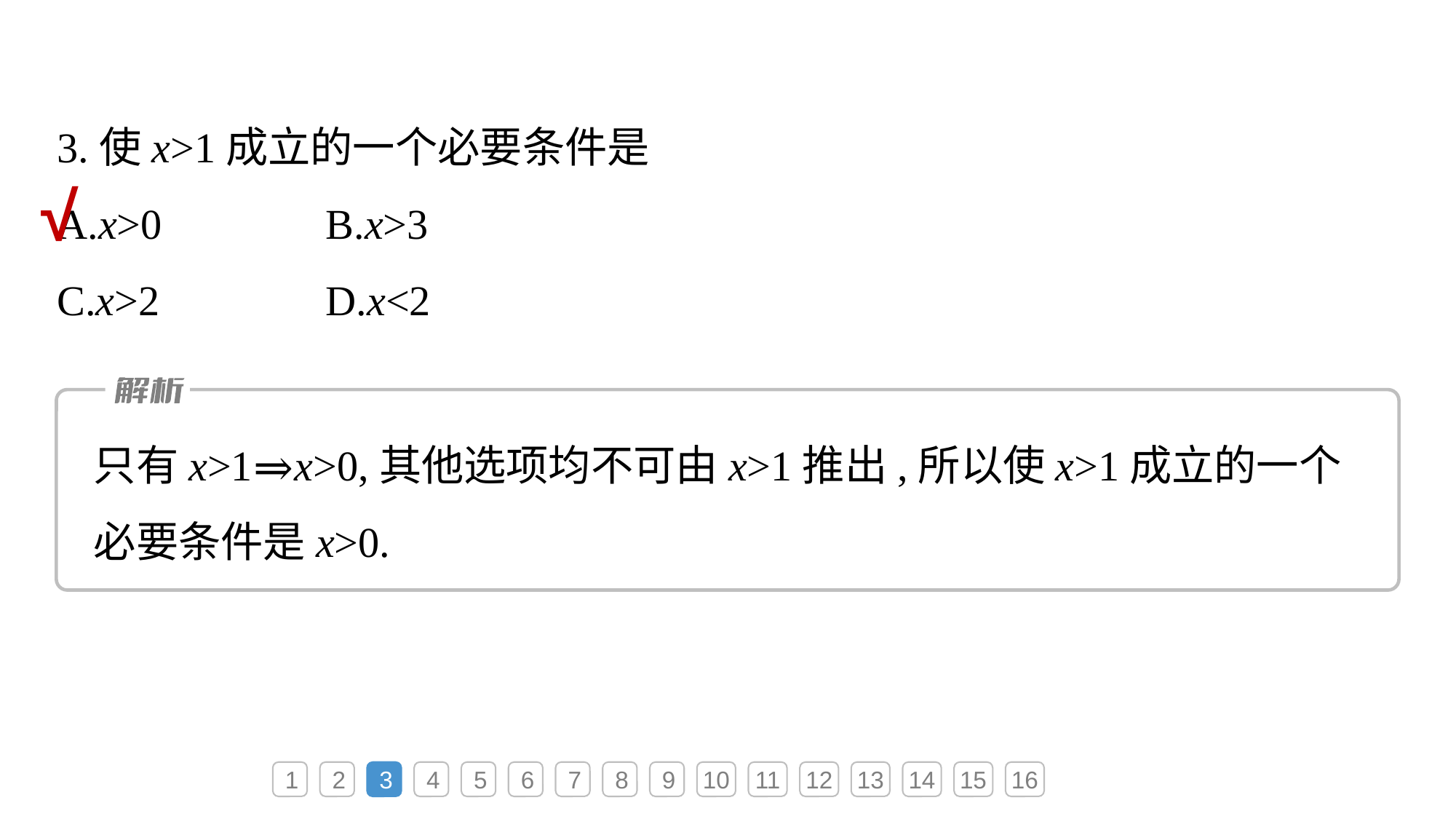

3.使x>1成立的一个必要条件是
A.x>0	B.x>3
C.x>2	D.x<2
√

只有x>1⇒x>0,其他选项均不可由x>1推出,所以使x>1成立的一个必要条件是x>0.
1
2
3
4
5
6
7
8
9
10
11
12
13
14
15
16